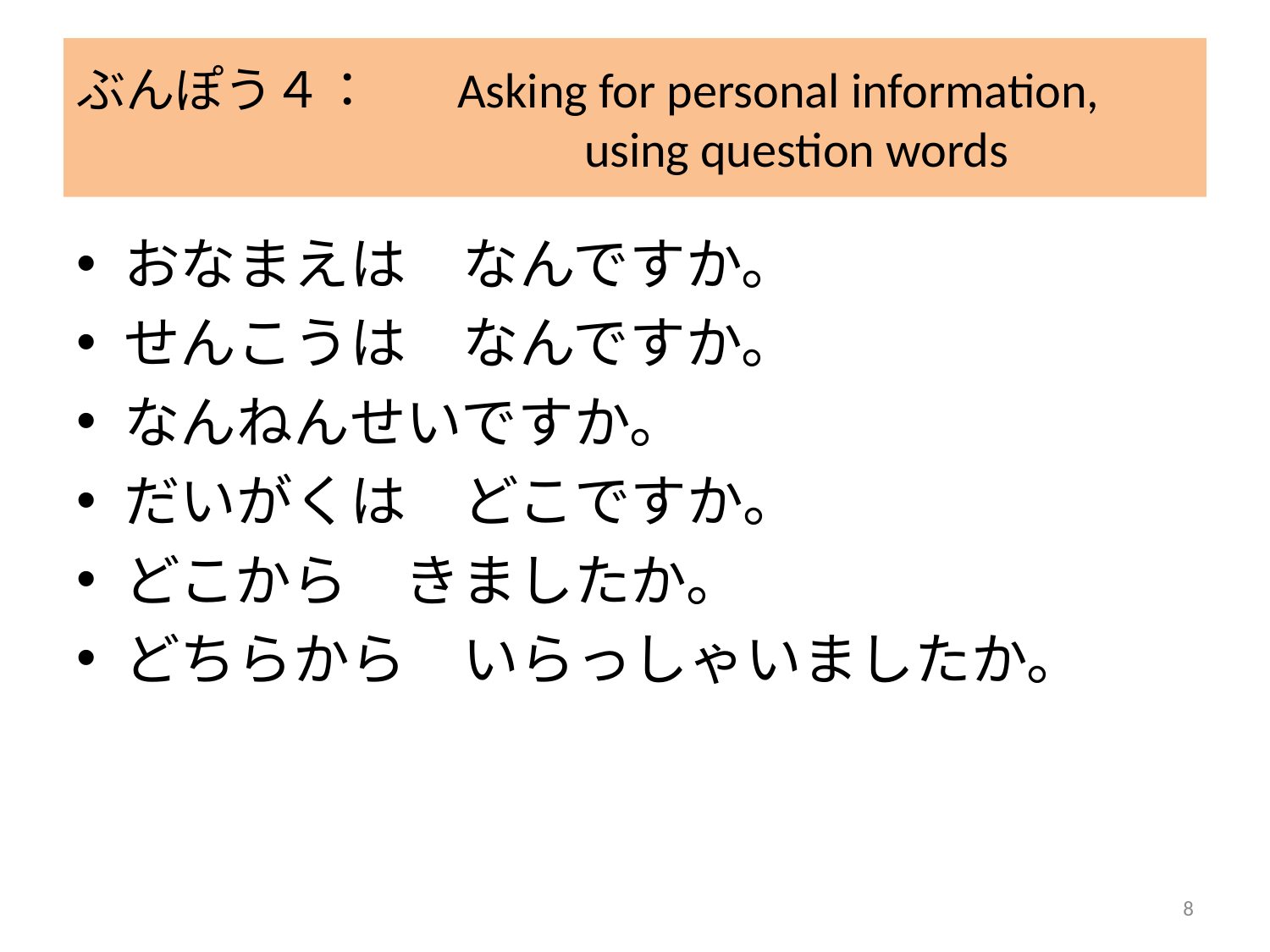

# ぶんぽう４：	Asking for personal information, using question words
おなまえは　なんですか。
せんこうは　なんですか。
なんねんせいですか。
だいがくは　どこですか。
どこから　きましたか。
どちらから　いらっしゃいましたか。
8